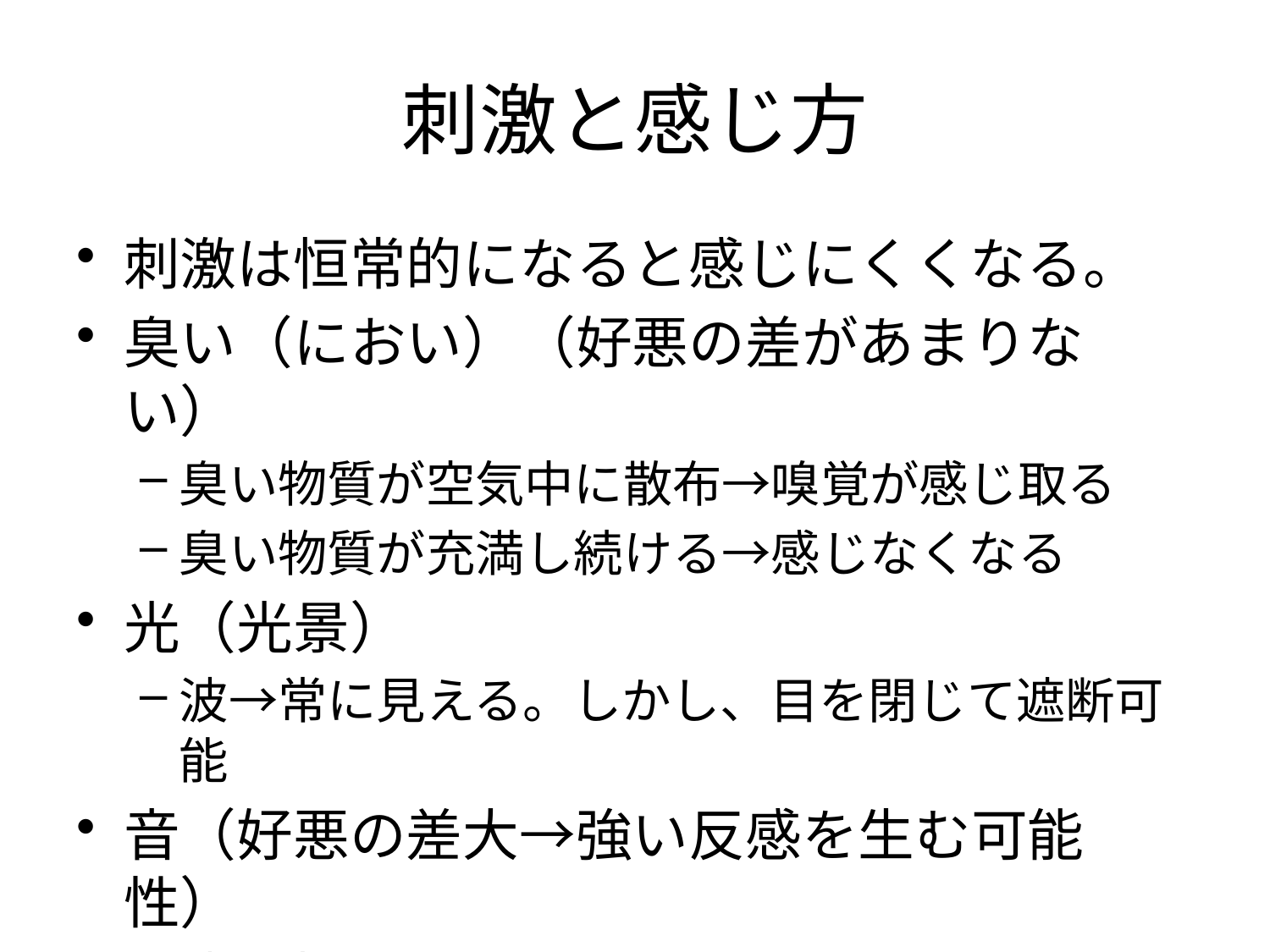

# 刺激と感じ方
刺激は恒常的になると感じにくくなる。
臭い（におい）（好悪の差があまりない）
臭い物質が空気中に散布→嗅覚が感じ取る
臭い物質が充満し続ける→感じなくなる
光（光景）
波→常に見える。しかし、目を閉じて遮断可能
音（好悪の差大→強い反感を生む可能性）
波→常に聞こえる。耳を閉じることはできない。